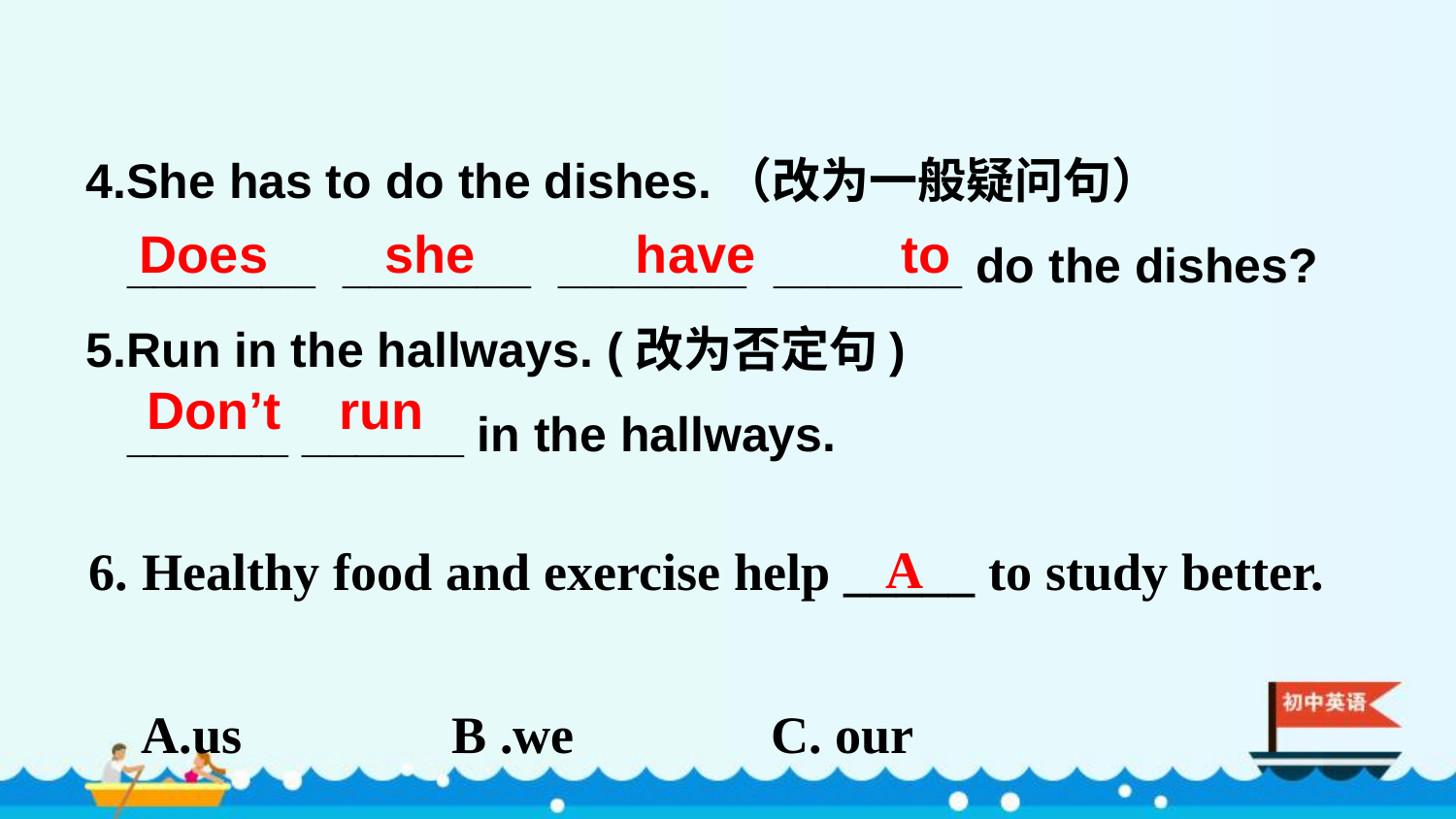

4.She has to do the dishes.（改为一般疑问句）
   _______  _______  _______  _______ do the dishes?
5.Run in the hallways. (改为否定句)
   ______ ______ in the hallways.
Does        she           have          to
Don’t    run
A
6. Healthy food and exercise help _____ to study better.
    A.us                B .we               C. our